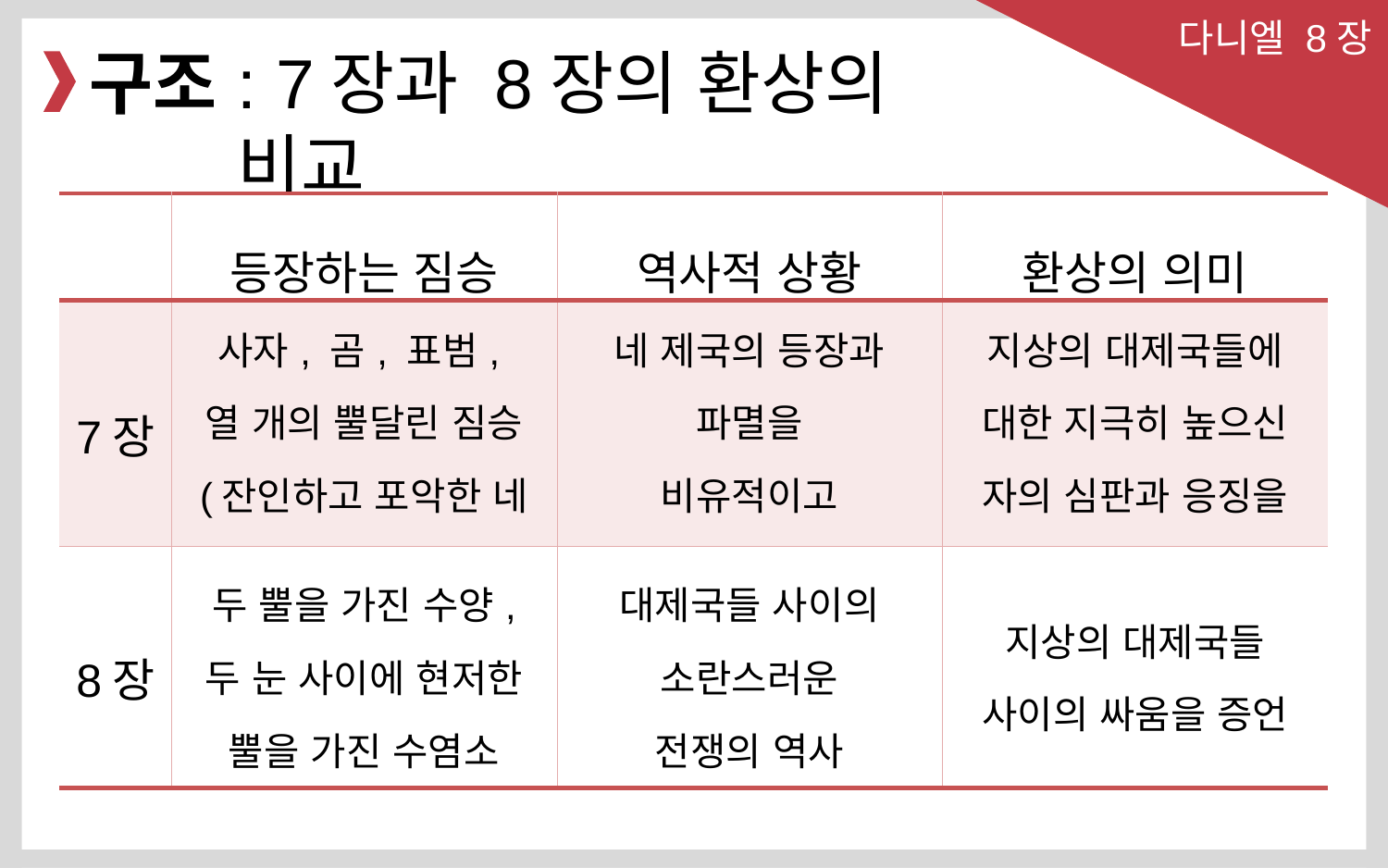

다니엘 8장
: 7장과 8장의 환상의 비교
구조

|  | 등장하는 짐승 | 역사적 상황 | 환상의 의미 |
| --- | --- | --- | --- |
| 7장 | 사자, 곰, 표범, 열 개의 뿔달린 짐승 (잔인하고 포악한 네 짐승) | 네 제국의 등장과 파멸을 비유적이고 묵시적으로 서술 | 지상의 대제국들에 대한 지극히 높으신 자의 심판과 응징을 소개 |
| 8장 | 두 뿔을 가진 수양, 두 눈 사이에 현저한 뿔을 가진 수염소 | 대제국들 사이의 소란스러운 전쟁의 역사 | 지상의 대제국들 사이의 싸움을 증언 |